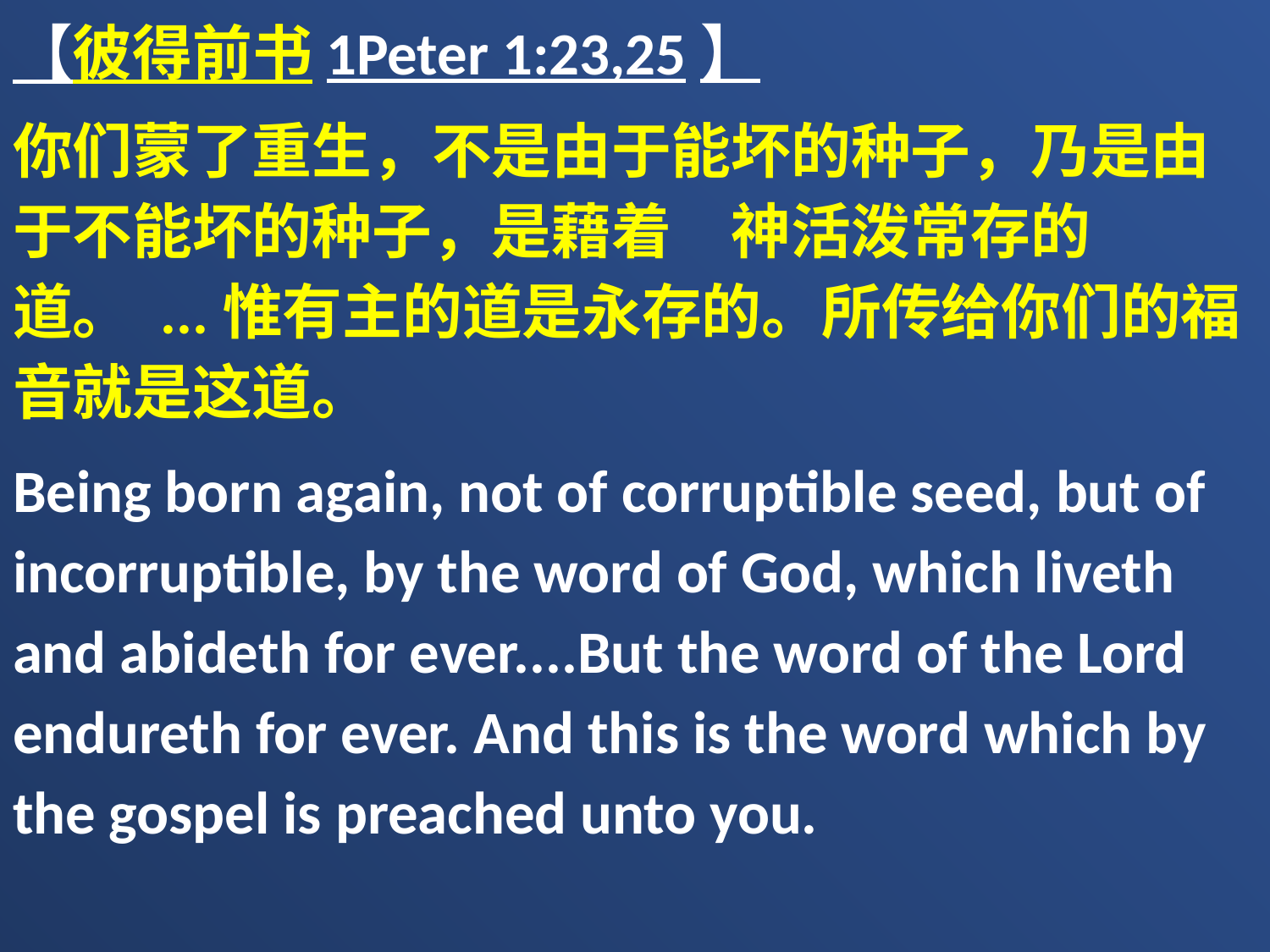

【彼得前书1Peter 1:23,25】
你们蒙了重生，不是由于能坏的种子，乃是由于不能坏的种子，是藉着　神活泼常存的道。 ...惟有主的道是永存的。所传给你们的福音就是这道。
Being born again, not of corruptible seed, but of incorruptible, by the word of God, which liveth and abideth for ever....But the word of the Lord endureth for ever. And this is the word which by the gospel is preached unto you.